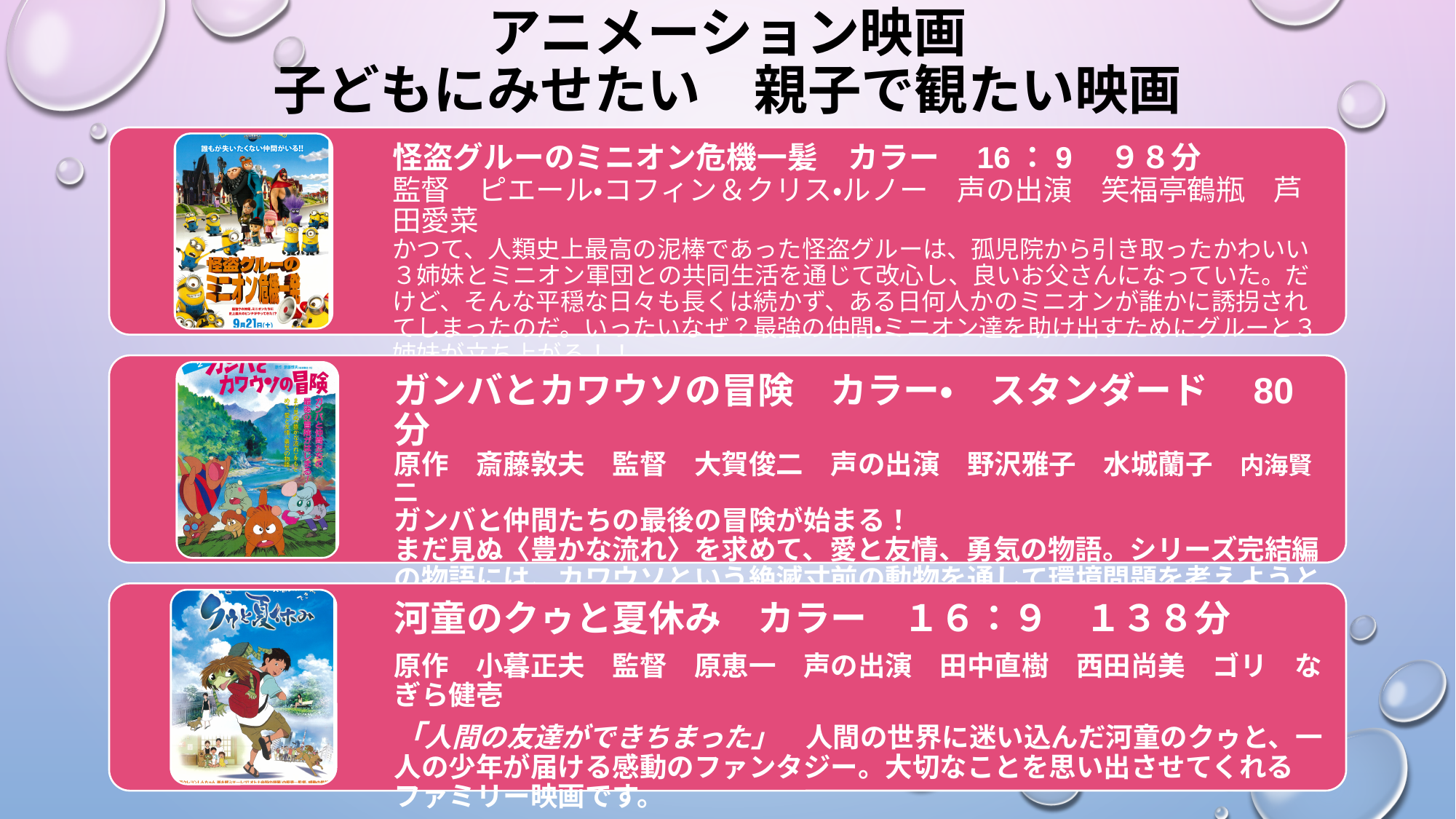

# アニメーション映画 子どもにみせたい　親子で観たい映画
怪盗グルーのミニオン危機一髪　カラー　16：9　９８分
監督　ピエール・コフィン＆クリス・ルノー　声の出演　笑福亭鶴瓶　芦田愛菜
かつて、人類史上最高の泥棒であった怪盗グルーは、孤児院から引き取ったかわいい３姉妹とミニオン軍団との共同生活を通じて改心し、良いお父さんになっていた。だけど、そんな平穏な日々も長くは続かず、ある日何人かのミニオンが誰かに誘拐されてしまったのだ。いったいなぜ？最強の仲間・ミニオン達を助け出すためにグルーと３姉妹が立ち上がる！！

ガンバとカワウソの冒険　カラー・　スタンダード　80分
原作　斎藤敦夫　監督　大賀俊二　声の出演　野沢雅子　水城蘭子　内海賢二
ガンバと仲間たちの最後の冒険が始まる！
まだ見ぬ〈豊かな流れ〉を求めて、愛と友情、勇気の物語。シリーズ完結編の物語には、カワウソという絶滅寸前の動物を通して環境問題を考えようという新しい視点があります。

河童のクゥと夏休み　カラー　１６：９　１３８分
原作　小暮正夫　監督　原恵一　声の出演　田中直樹　西田尚美　ゴリ　なぎら健壱
「人間の友達ができちまった」　人間の世界に迷い込んだ河童のクゥと、一人の少年が届ける感動のファンタジー。大切なことを思い出させてくれるファミリー映画です。